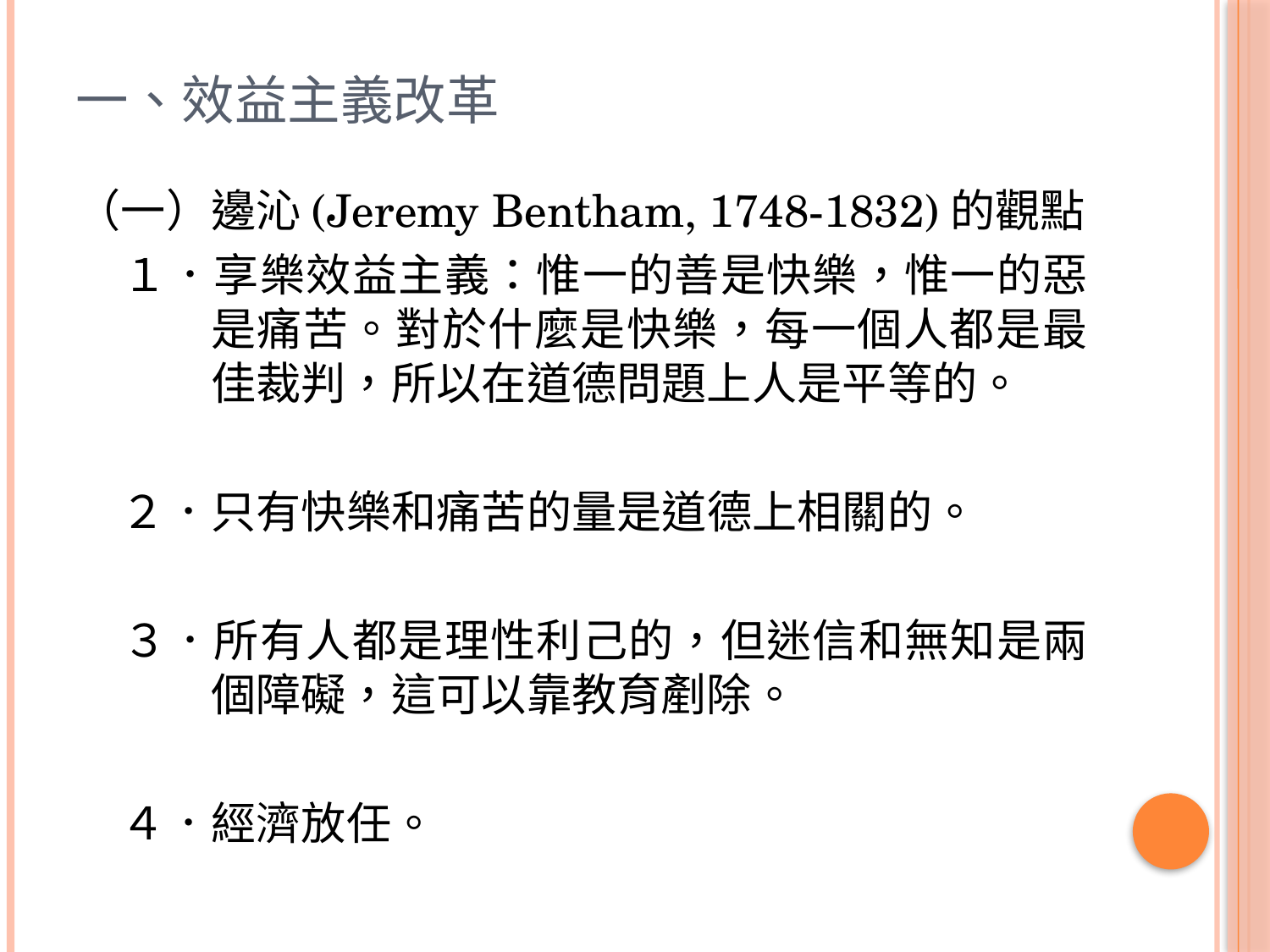

# 一、效益主義改革
（一）邊沁(Jeremy Bentham, 1748-1832)的觀點
　１．享樂效益主義：惟一的善是快樂，惟一的惡是痛苦。對於什麼是快樂，每一個人都是最佳裁判，所以在道德問題上人是平等的。

　２．只有快樂和痛苦的量是道德上相關的。

　３．所有人都是理性利己的，但迷信和無知是兩個障礙，這可以靠教育剷除。

　４．經濟放任。